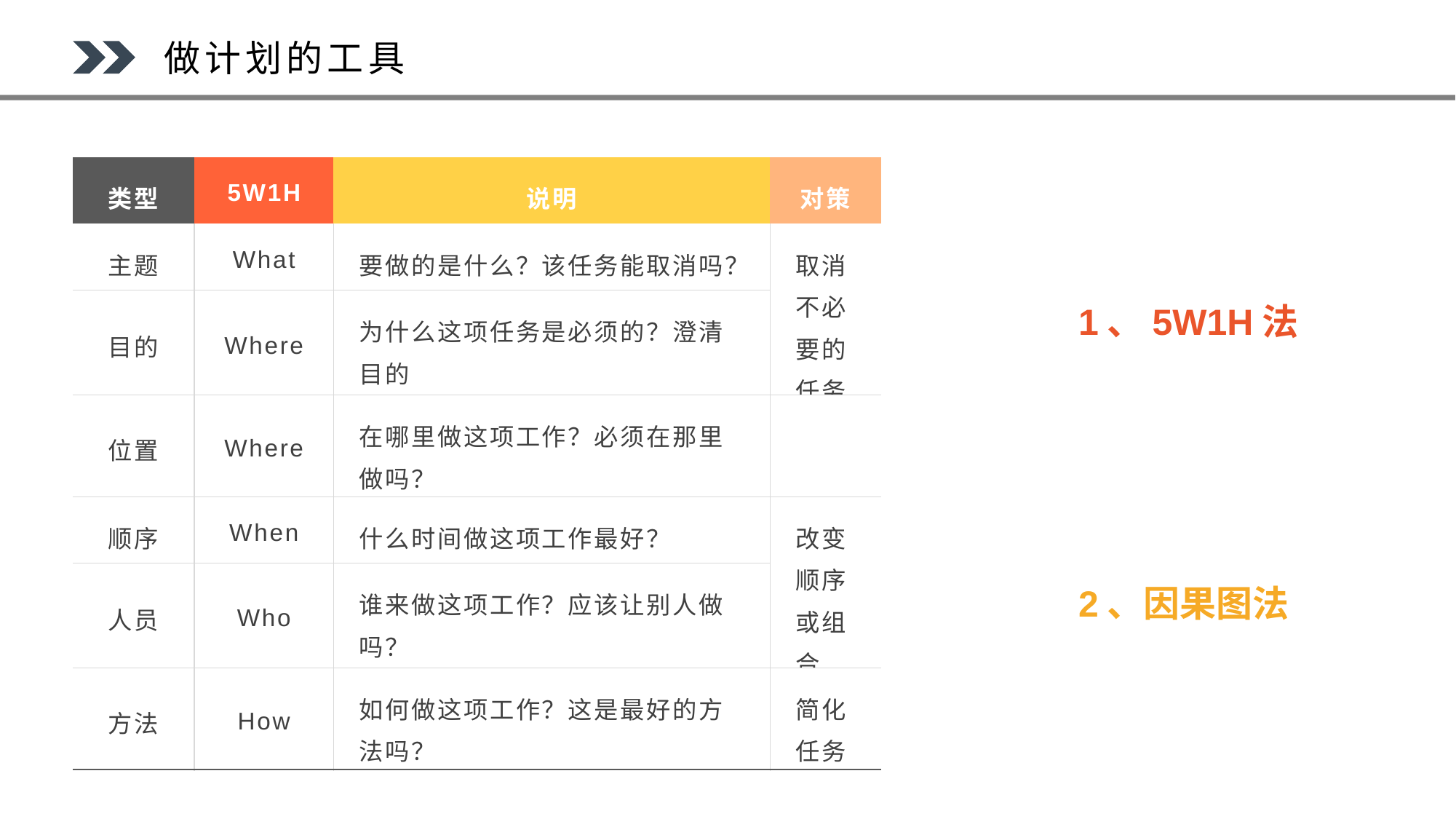

做计划的工具

| 类型 | 5W1H | 说明 | 对策 |
| --- | --- | --- | --- |
| 主题 | What | 要做的是什么？该任务能取消吗？ | 取消不必要的任务 |
| 目的 | Where | 为什么这项任务是必须的？澄清目的 |  |
| 位置 | Where | 在哪里做这项工作？必须在那里做吗？ |  |
| 顺序 | When | 什么时间做这项工作最好？ | 改变顺序或组合 |
| 人员 | Who | 谁来做这项工作？应该让别人做吗？ |  |
| 方法 | How | 如何做这项工作？这是最好的方法吗？ | 简化任务 |
1、5W1H法
2、因果图法